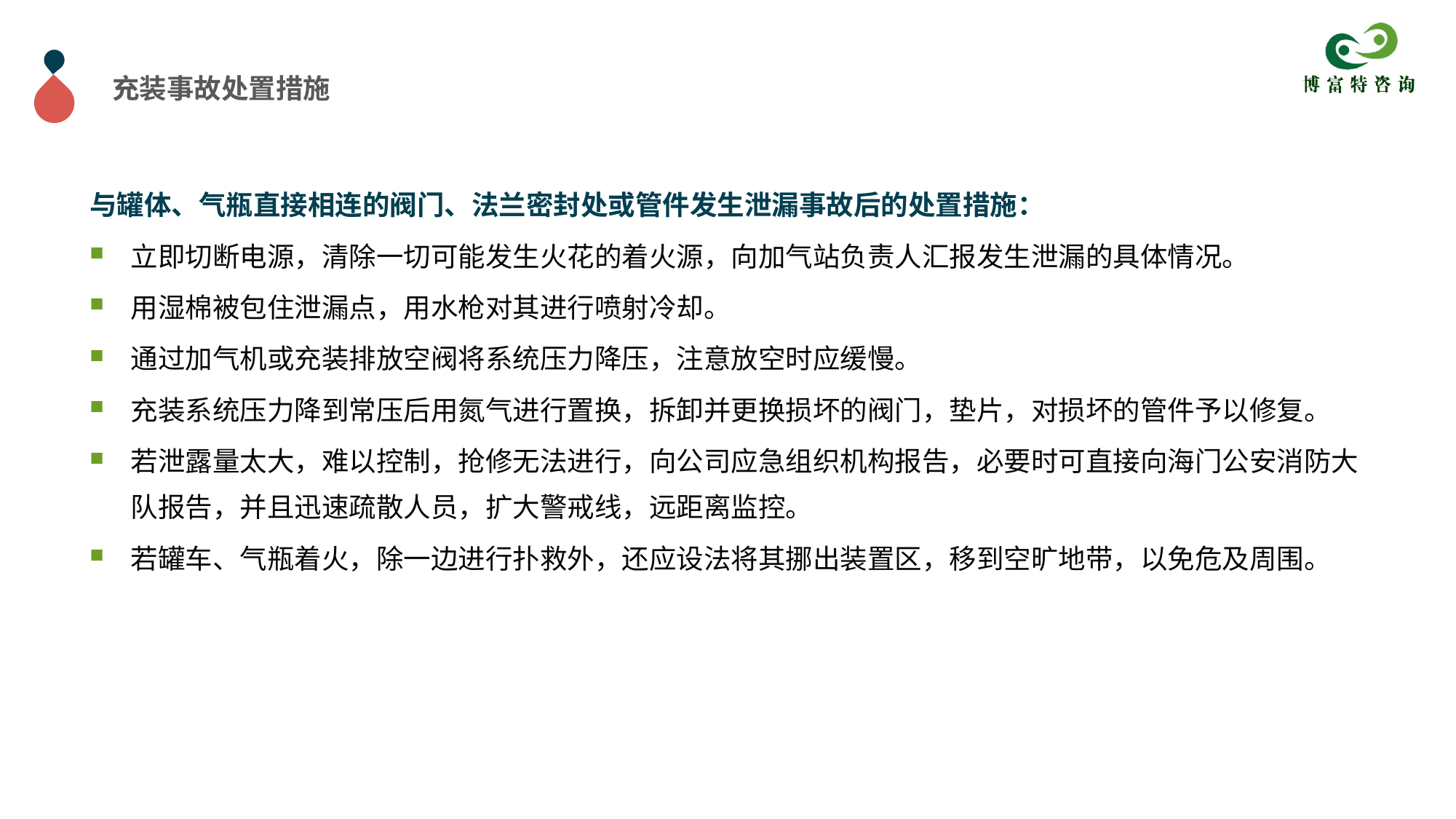

充装事故处置措施
与罐体、气瓶直接相连的阀门、法兰密封处或管件发生泄漏事故后的处置措施：
立即切断电源，清除一切可能发生火花的着火源，向加气站负责人汇报发生泄漏的具体情况。
用湿棉被包住泄漏点，用水枪对其进行喷射冷却。
通过加气机或充装排放空阀将系统压力降压，注意放空时应缓慢。
充装系统压力降到常压后用氮气进行置换，拆卸并更换损坏的阀门，垫片，对损坏的管件予以修复。
若泄露量太大，难以控制，抢修无法进行，向公司应急组织机构报告，必要时可直接向海门公安消防大队报告，并且迅速疏散人员，扩大警戒线，远距离监控。
若罐车、气瓶着火，除一边进行扑救外，还应设法将其挪出装置区，移到空旷地带，以免危及周围。